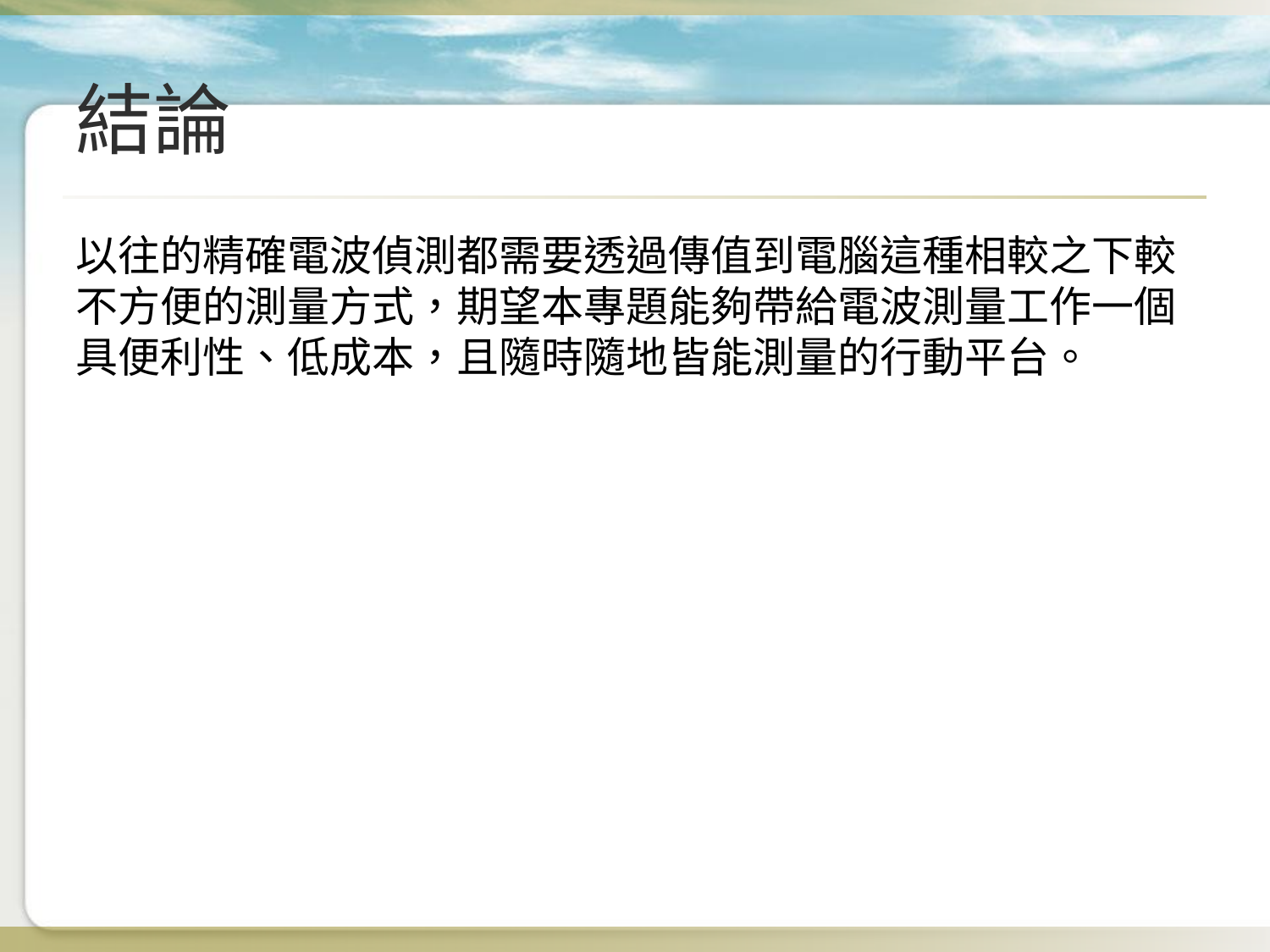

# 結論
以往的精確電波偵測都需要透過傳值到電腦這種相較之下較不方便的測量方式，期望本專題能夠帶給電波測量工作一個具便利性、低成本，且隨時隨地皆能測量的行動平台。